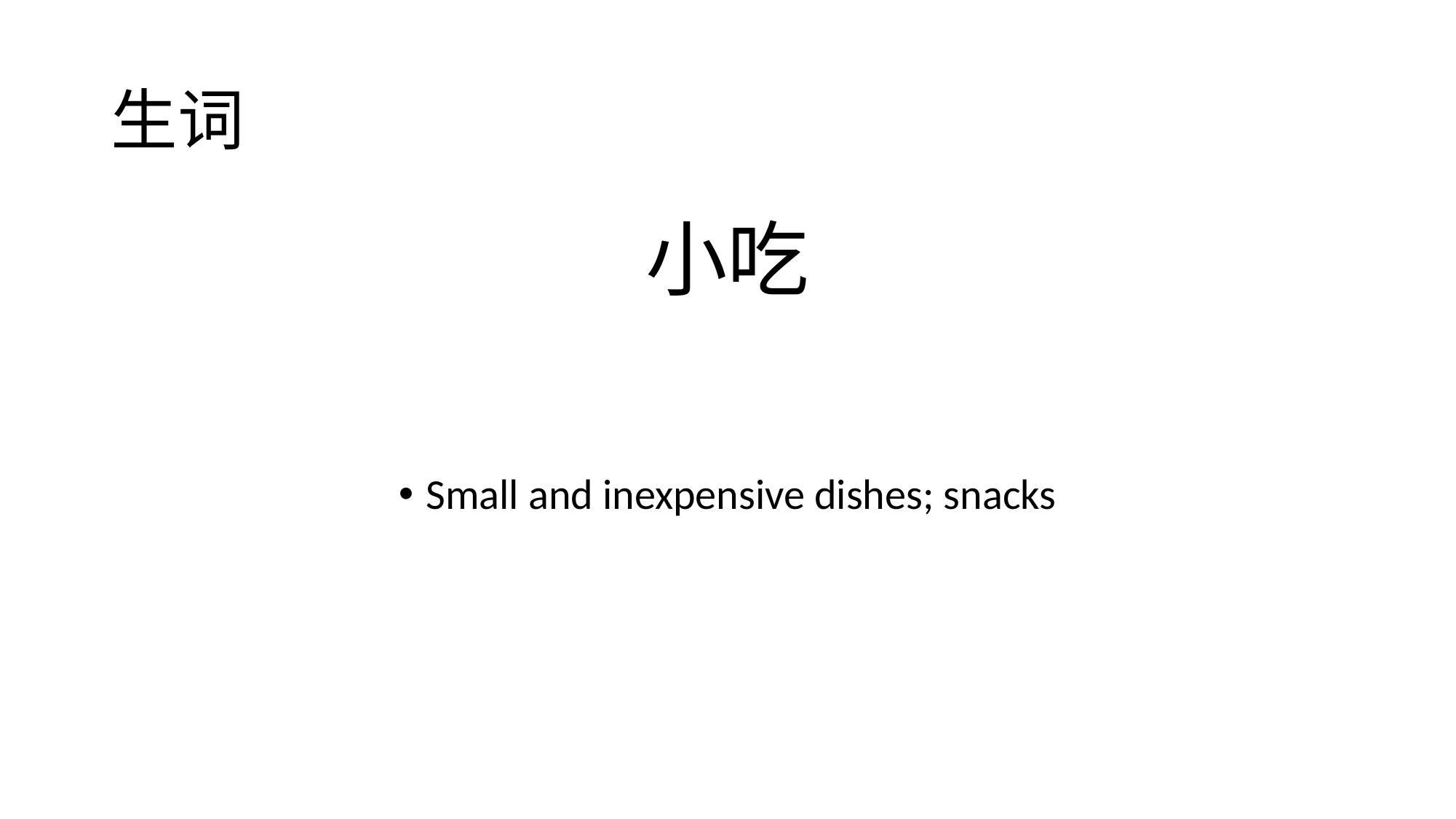

# 生词
小吃

Small and inexpensive dishes; snacks